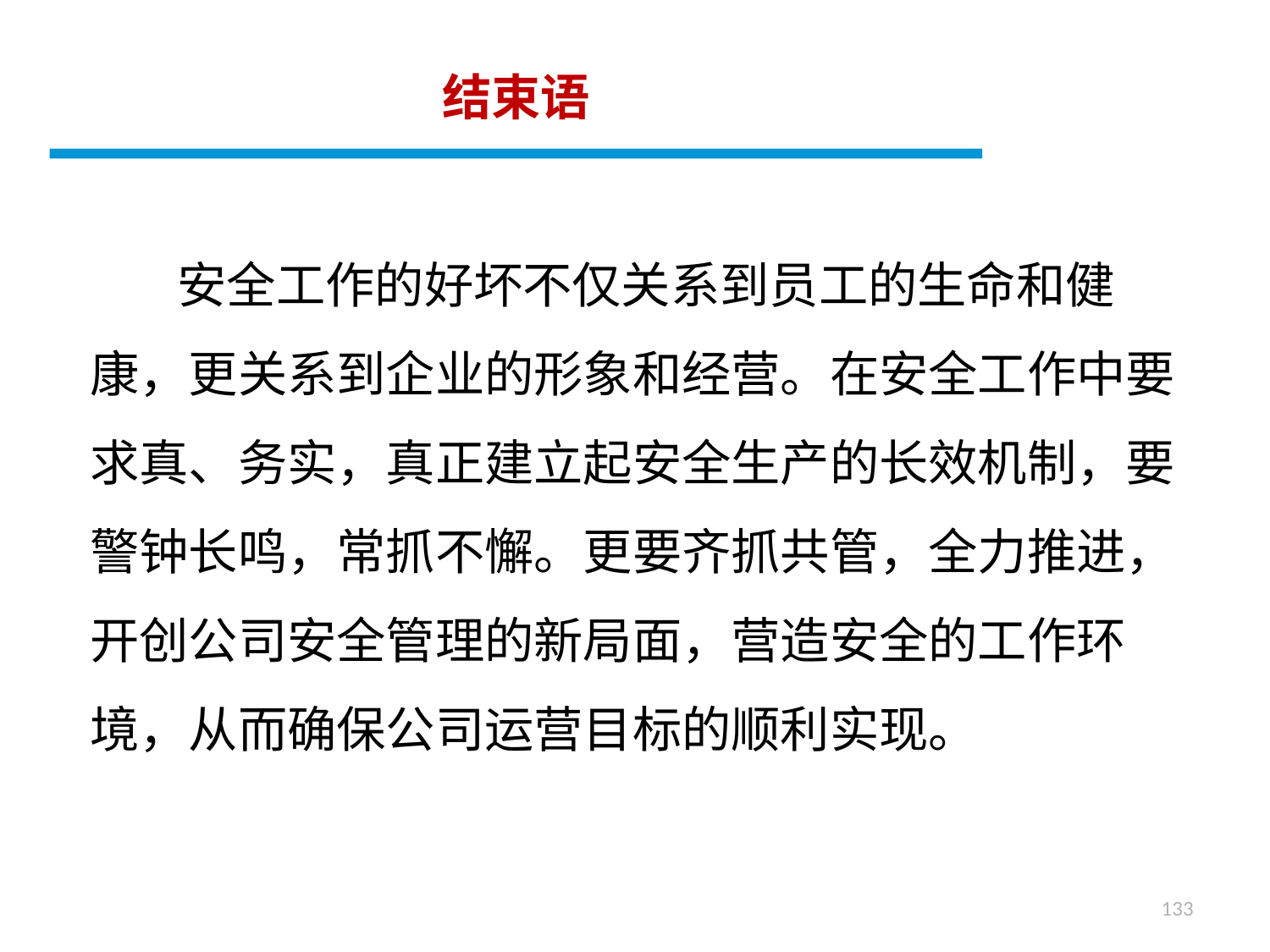

结束语
           安全工作的好坏不仅关系到员工的生命和健康，更关系到企业的形象和经营。在安全工作中要求真、务实，真正建立起安全生产的长效机制，要警钟长鸣，常抓不懈。更要齐抓共管，全力推进，开创公司安全管理的新局面，营造安全的工作环境，从而确保公司运营目标的顺利实现。
133